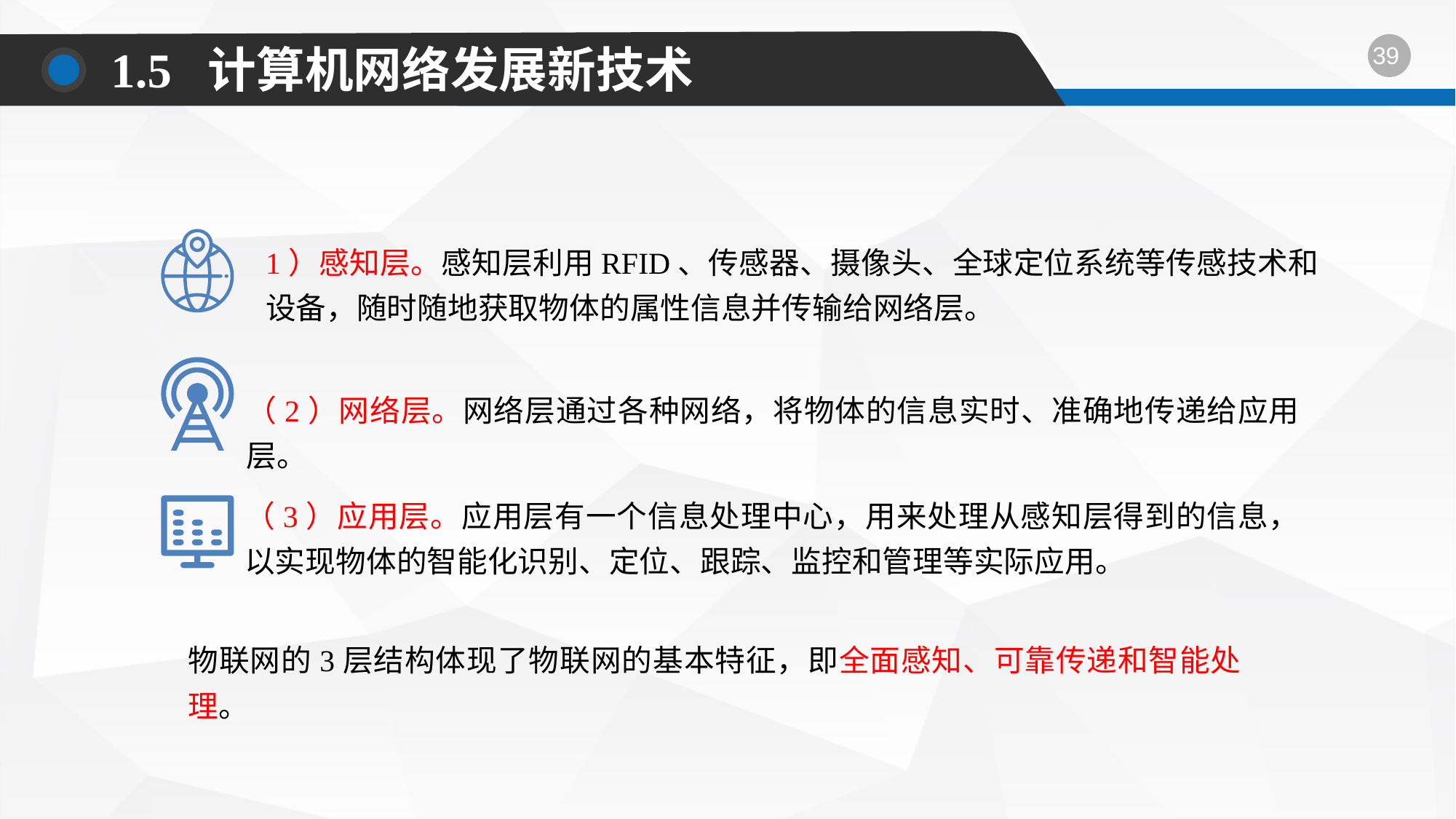

1.5  计算机网络发展新技术

1）感知层。感知层利用RFID、传感器、摄像头、全球定位系统等传感技术和设备，随时随地获取物体的属性信息并传输给网络层。

（2）网络层。网络层通过各种网络，将物体的信息实时、准确地传递给应用层。
（3）应用层。应用层有一个信息处理中心，用来处理从感知层得到的信息，以实现物体的智能化识别、定位、跟踪、监控和管理等实际应用。

物联网的3层结构体现了物联网的基本特征，即全面感知、可靠传递和智能处理。